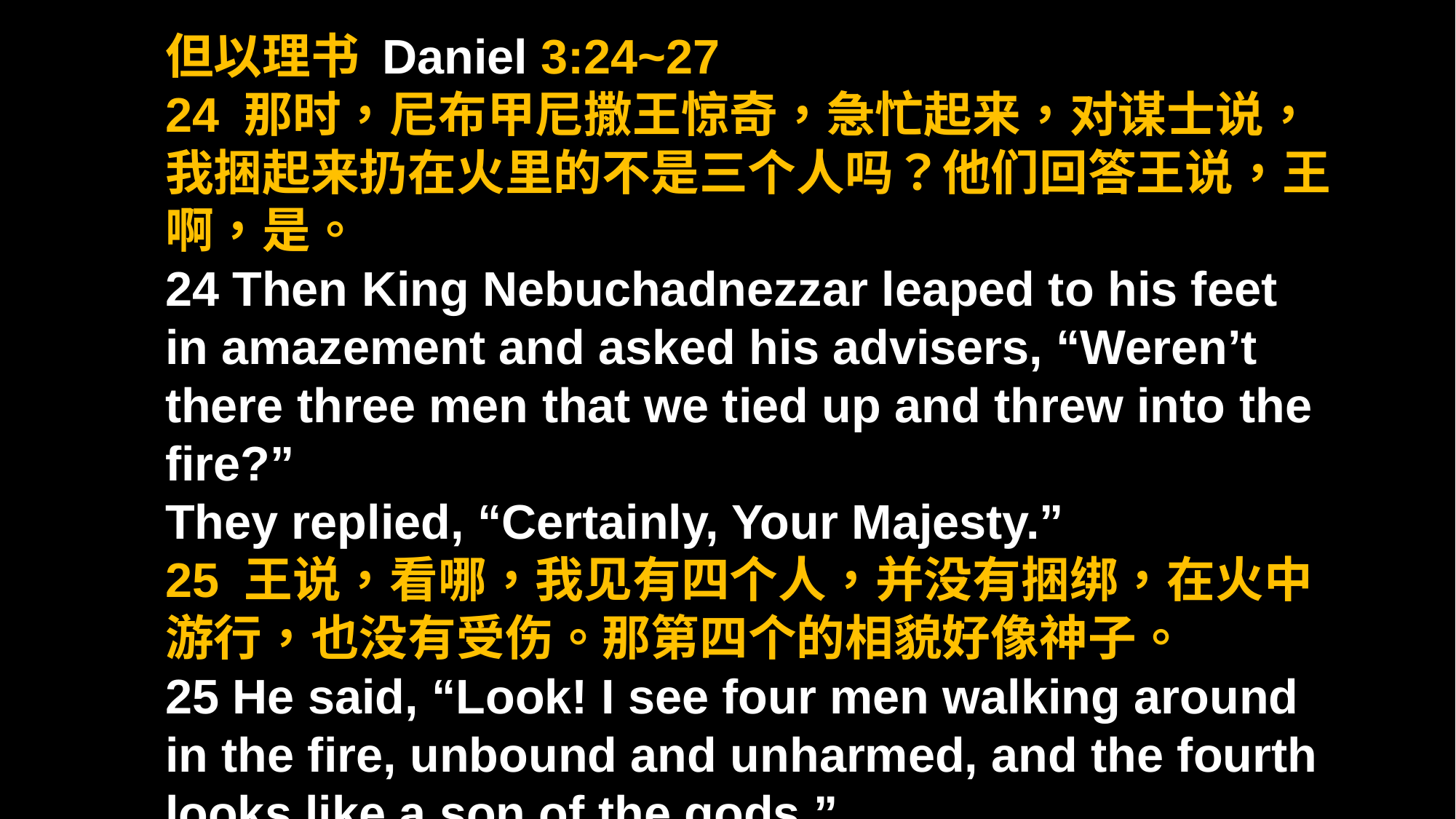

但以理书 Daniel 3:24~27
24 那时，尼布甲尼撒王惊奇，急忙起来，对谋士说，我捆起来扔在火里的不是三个人吗？他们回答王说，王啊，是。
24 Then King Nebuchadnezzar leaped to his feet in amazement and asked his advisers, “Weren’t there three men that we tied up and threw into the fire?”
They replied, “Certainly, Your Majesty.”
25 王说，看哪，我见有四个人，并没有捆绑，在火中游行，也没有受伤。那第四个的相貌好像神子。
25 He said, “Look! I see four men walking around in the fire, unbound and unharmed, and the fourth looks like a son of the gods.”